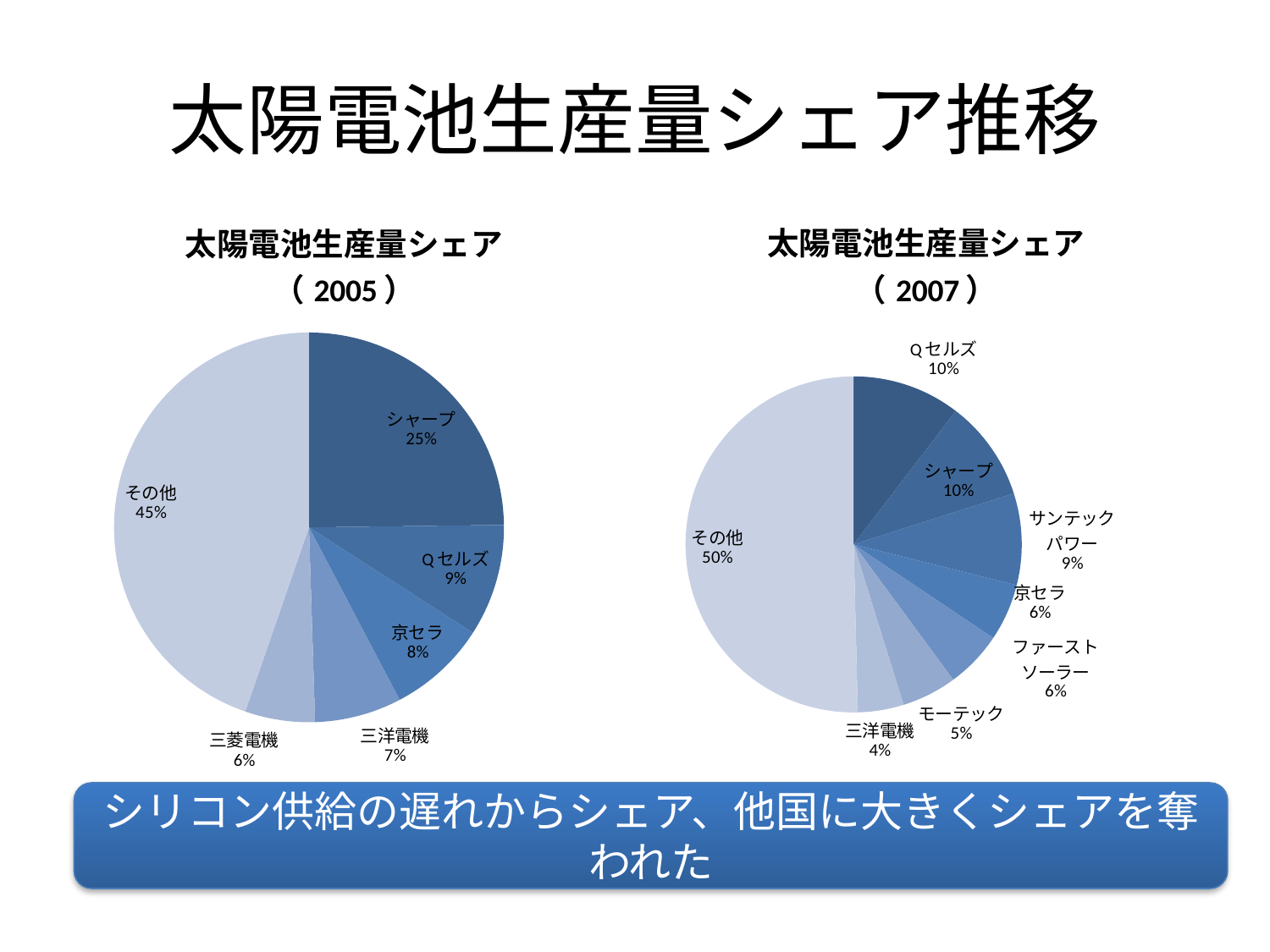

# 太陽電池生産量シェア推移

### Chart: 太陽電池生産量シェア（2005）

| Category |  |
|---|---|
| シャープ | 24.8 |
| Qセルズ | 9.3 |
| 京セラ | 8.2 |
| 三洋電機 | 7.2 |
| 三菱電機 | 5.8 |
| その他 | 44.7 |

### Chart: 太陽電池生産量シェア（2007）

| Category |  |
|---|---|
| Qセルズ | 10.4 |
| シャープ | 9.7 |
| サンテックパワー | 8.8 |
| 京セラ | 5.5 |
| ファーストソーラー | 5.5 |
| モーテック | 5.3 |
| 三洋電機 | 4.4 |
| その他 | 50.4 |
シリコン供給の遅れからシェア、他国に大きくシェアを奪われた